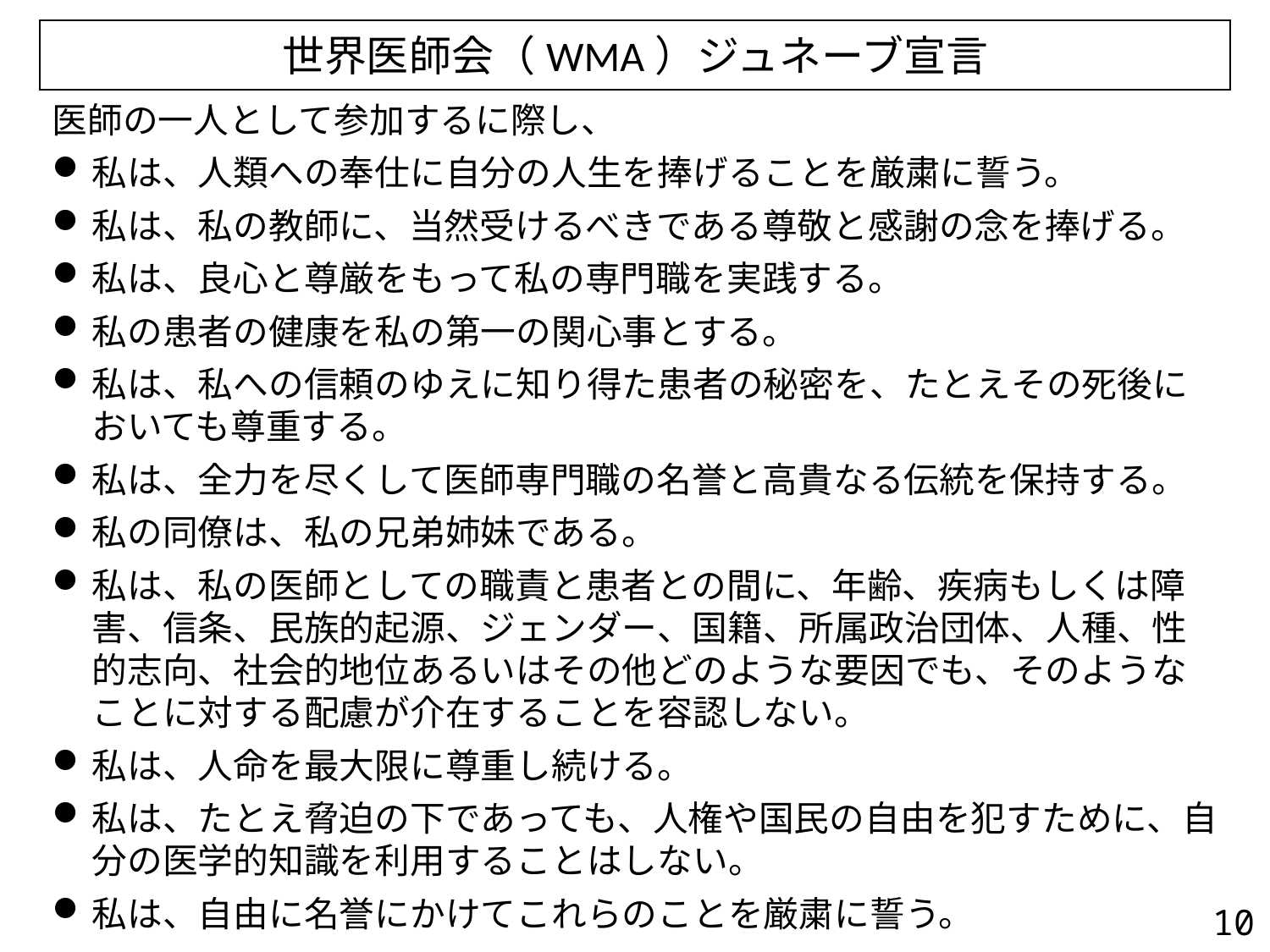

世界医師会（WMA）ジュネーブ宣言
医師の一人として参加するに際し、
私は、人類への奉仕に自分の人生を捧げることを厳粛に誓う。
私は、私の教師に、当然受けるべきである尊敬と感謝の念を捧げる。
私は、良心と尊厳をもって私の専門職を実践する。
私の患者の健康を私の第一の関心事とする。
私は、私への信頼のゆえに知り得た患者の秘密を、たとえその死後においても尊重する。
私は、全力を尽くして医師専門職の名誉と高貴なる伝統を保持する。
私の同僚は、私の兄弟姉妹である。
私は、私の医師としての職責と患者との間に、年齢、疾病もしくは障害、信条、民族的起源、ジェンダー、国籍、所属政治団体、人種、性的志向、社会的地位あるいはその他どのような要因でも、そのようなことに対する配慮が介在することを容認しない。
私は、人命を最大限に尊重し続ける。
私は、たとえ脅迫の下であっても、人権や国民の自由を犯すために、自分の医学的知識を利用することはしない。
私は、自由に名誉にかけてこれらのことを厳粛に誓う。
10